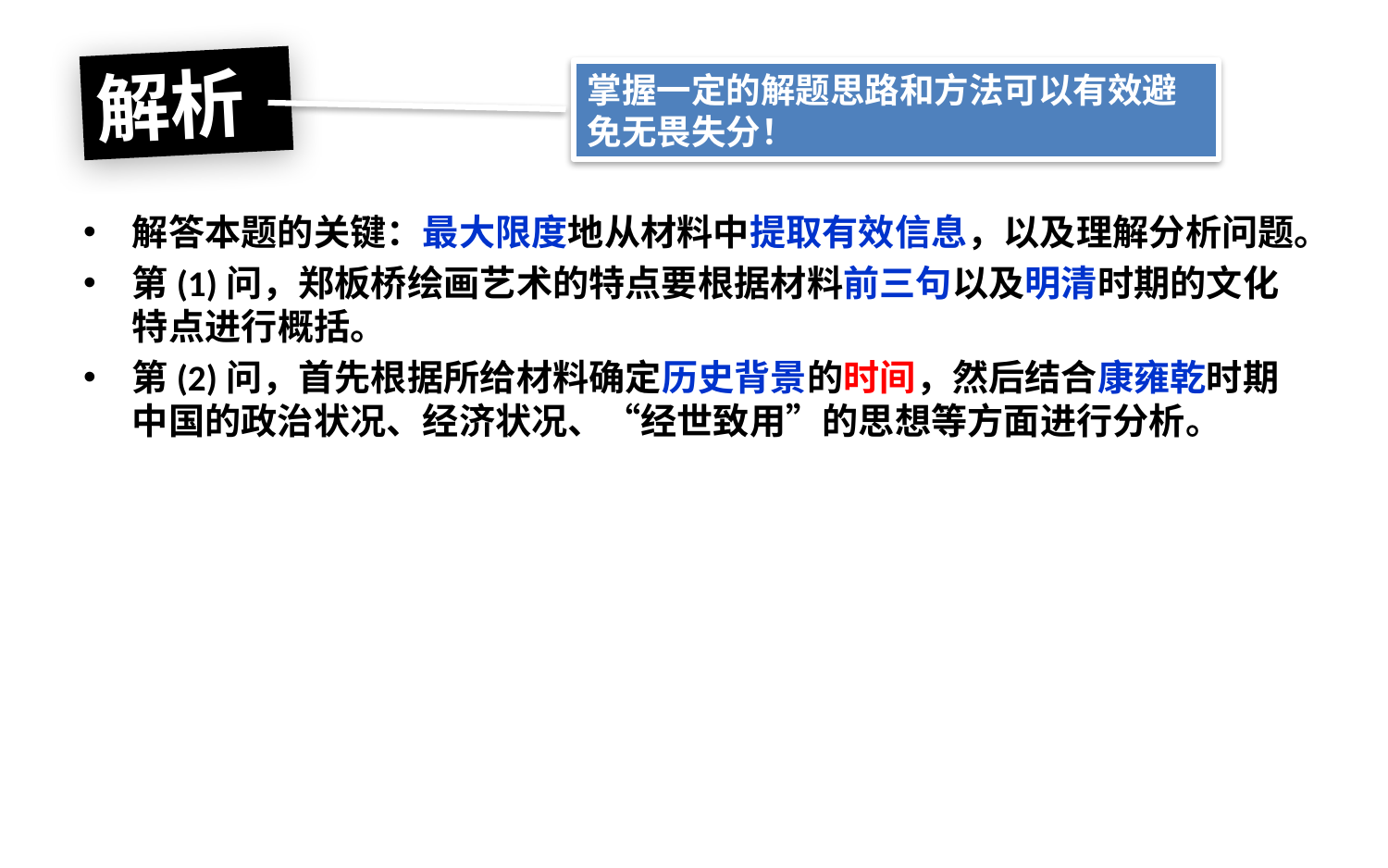

# 解析
掌握一定的解题思路和方法可以有效避免无畏失分！
解答本题的关键：最大限度地从材料中提取有效信息，以及理解分析问题。
第(1)问，郑板桥绘画艺术的特点要根据材料前三句以及明清时期的文化特点进行概括。
第(2)问，首先根据所给材料确定历史背景的时间，然后结合康雍乾时期中国的政治状况、经济状况、“经世致用”的思想等方面进行分析。